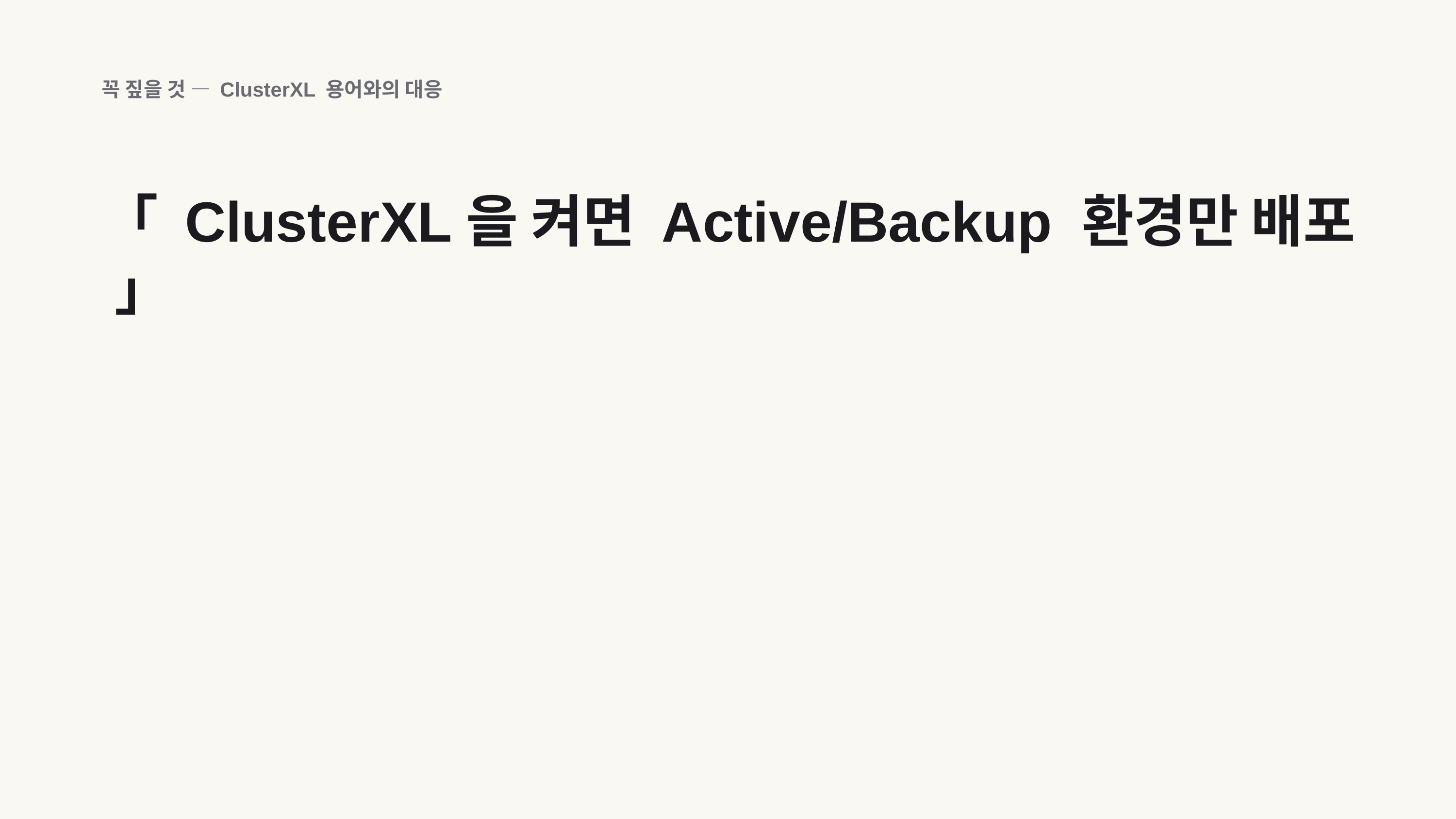

꼭 짚을 것 — ClusterXL 용어와의 대응
「 ClusterXL을 켜면 Active/Backup 환경만 배포 」